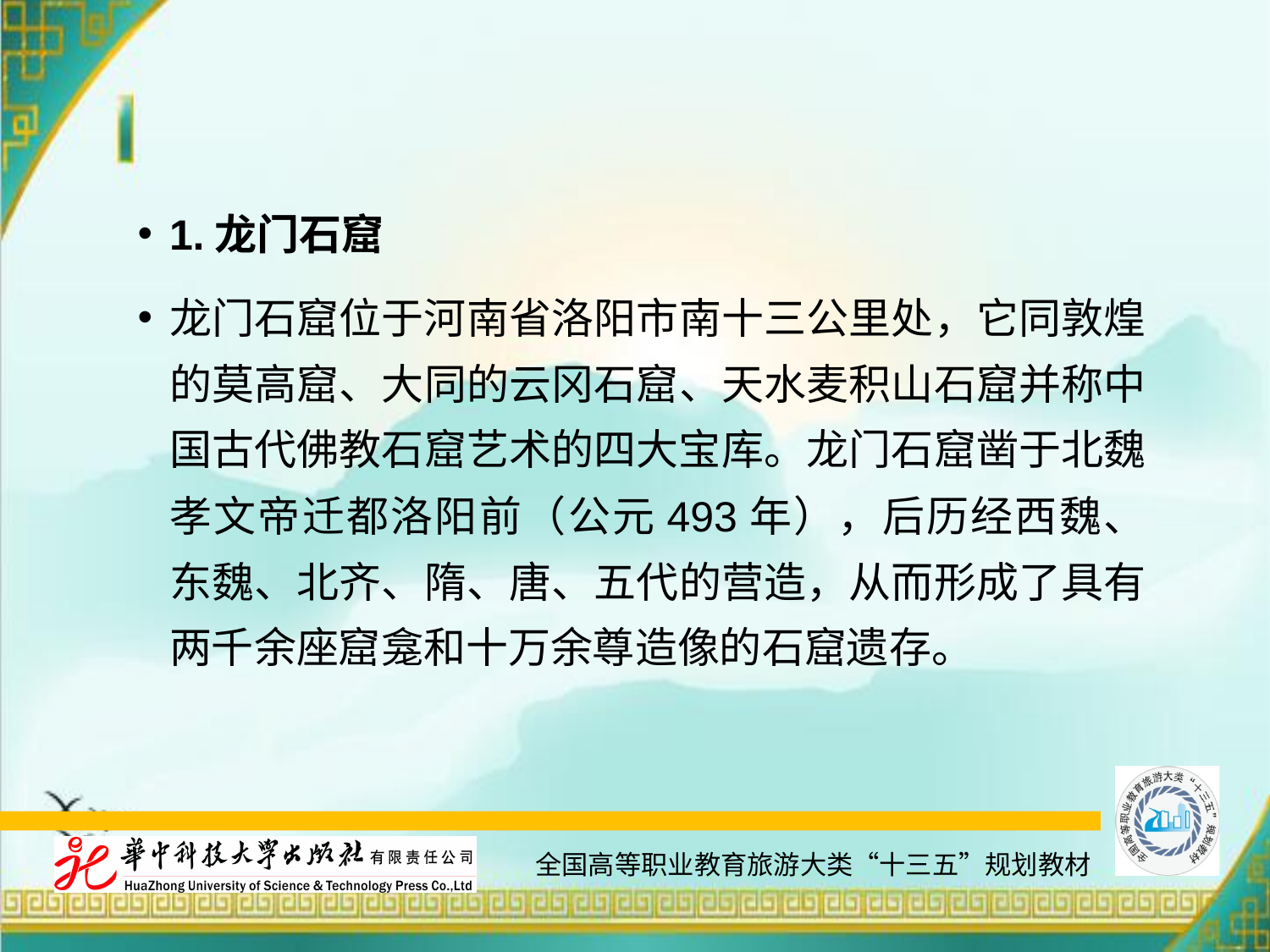

#
1.龙门石窟
龙门石窟位于河南省洛阳市南十三公里处，它同敦煌的莫高窟、大同的云冈石窟、天水麦积山石窟并称中国古代佛教石窟艺术的四大宝库。龙门石窟凿于北魏孝文帝迁都洛阳前（公元493年），后历经西魏、东魏、北齐、隋、唐、五代的营造，从而形成了具有两千余座窟龛和十万余尊造像的石窟遗存。